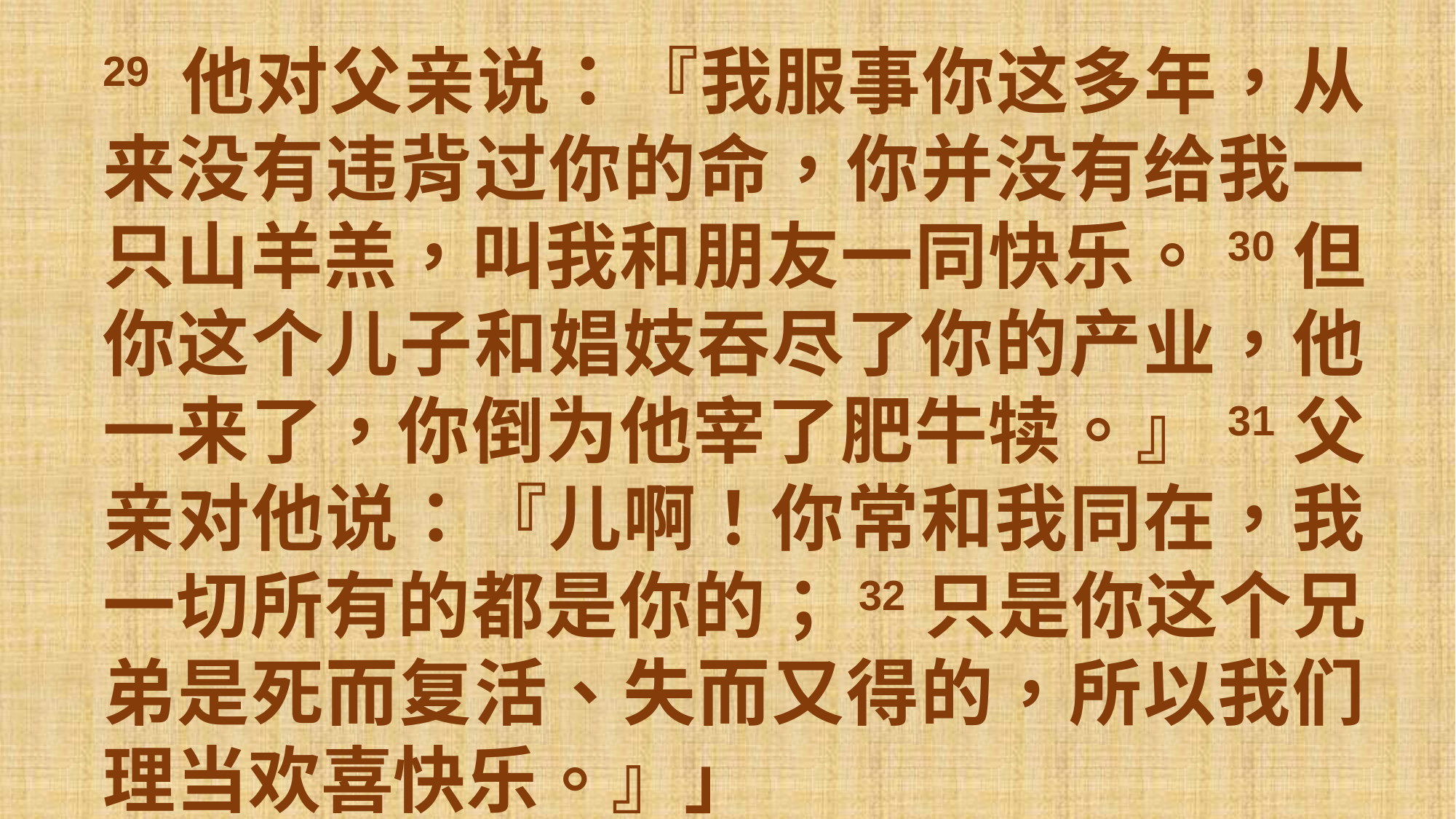

29 他对父亲说：『我服事你这多年，从来没有违背过你的命，你并没有给我一只山羊羔，叫我和朋友一同快乐。30但你这个儿子和娼妓吞尽了你的产业，他一来了，你倒为他宰了肥牛犊。』31父亲对他说：『儿啊！你常和我同在，我一切所有的都是你的；32只是你这个兄弟是死而复活、失而又得的，所以我们理当欢喜快乐。』」